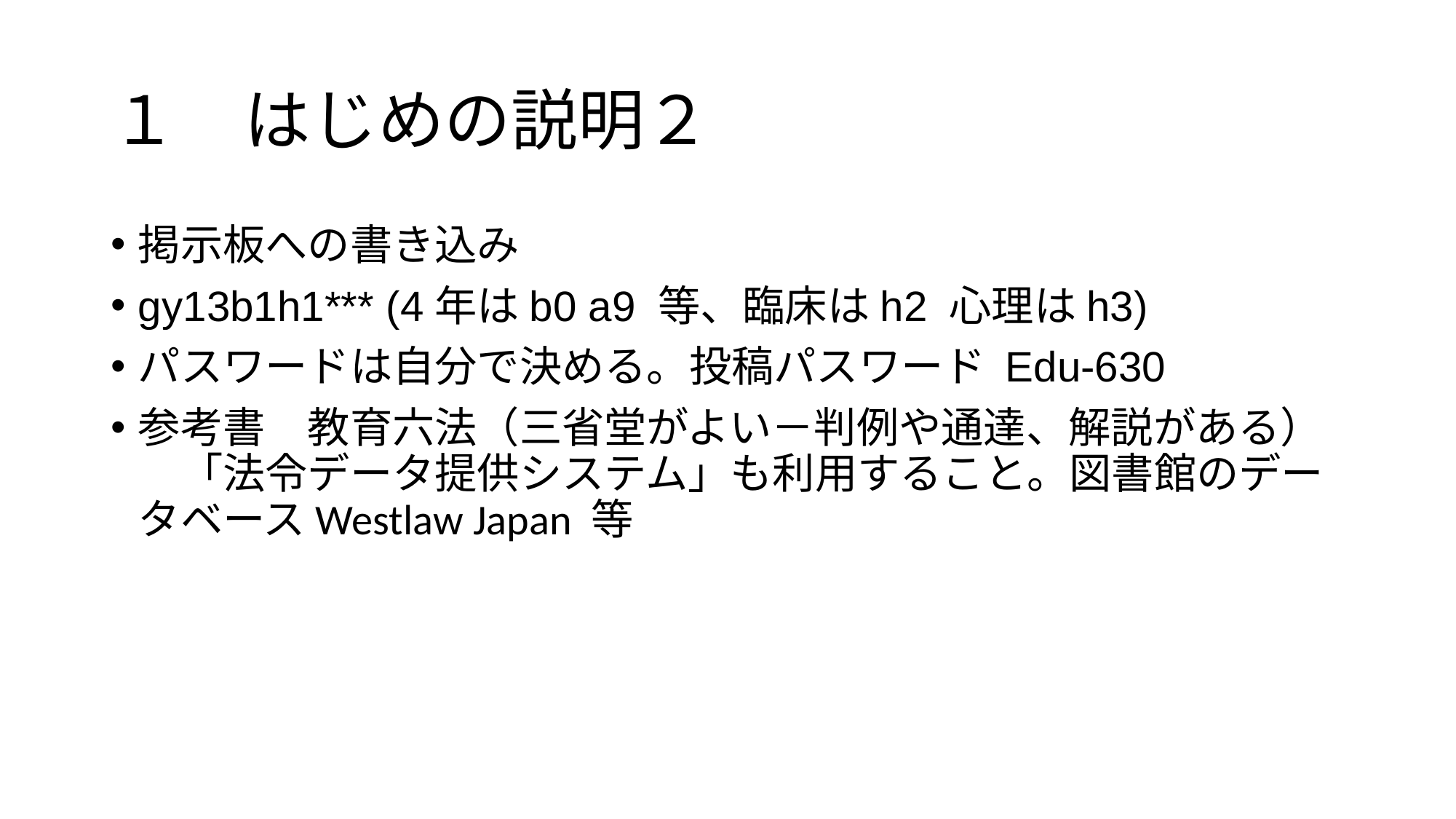

# １　はじめの説明２
掲示板への書き込み
gy13b1h1*** (4年はb0 a9 等、臨床はh2 心理はh3)
パスワードは自分で決める。投稿パスワード Edu-630
参考書　教育六法（三省堂がよい－判例や通達、解説がある）　「法令データ提供システム」も利用すること。図書館のデータベースWestlaw Japan 等